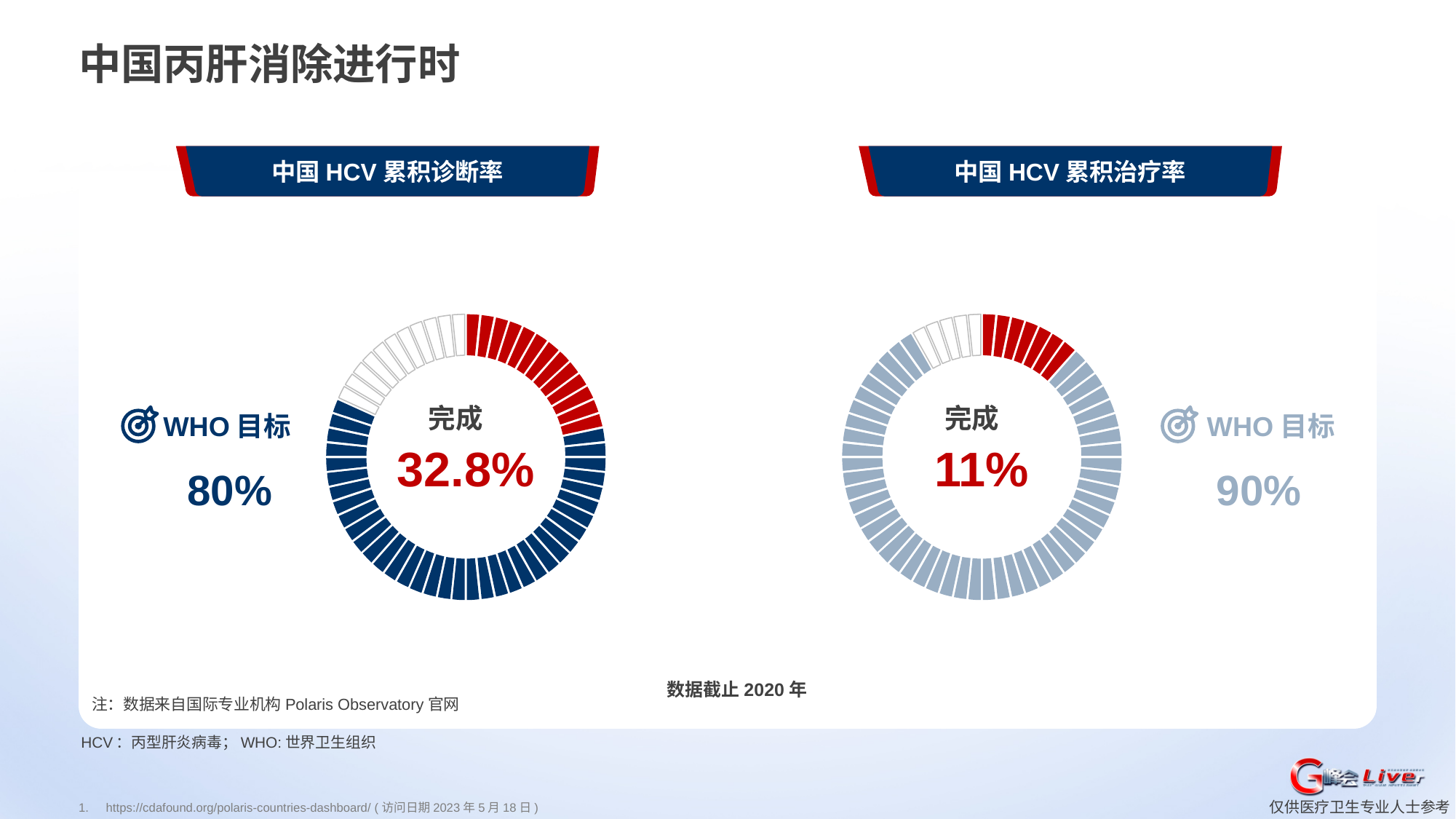

中国丙肝消除进行时

中国HCV累积诊断率

中国HCV累积治疗率

完成
完成
WHO目标
80%
WHO目标
90%

32.8%
11%
数据截止2020年
注：数据来自国际专业机构Polaris Observatory官网
HCV：丙型肝炎病毒；WHO:世界卫生组织
https://cdafound.org/polaris-countries-dashboard/ (访问日期2023年5月18日)